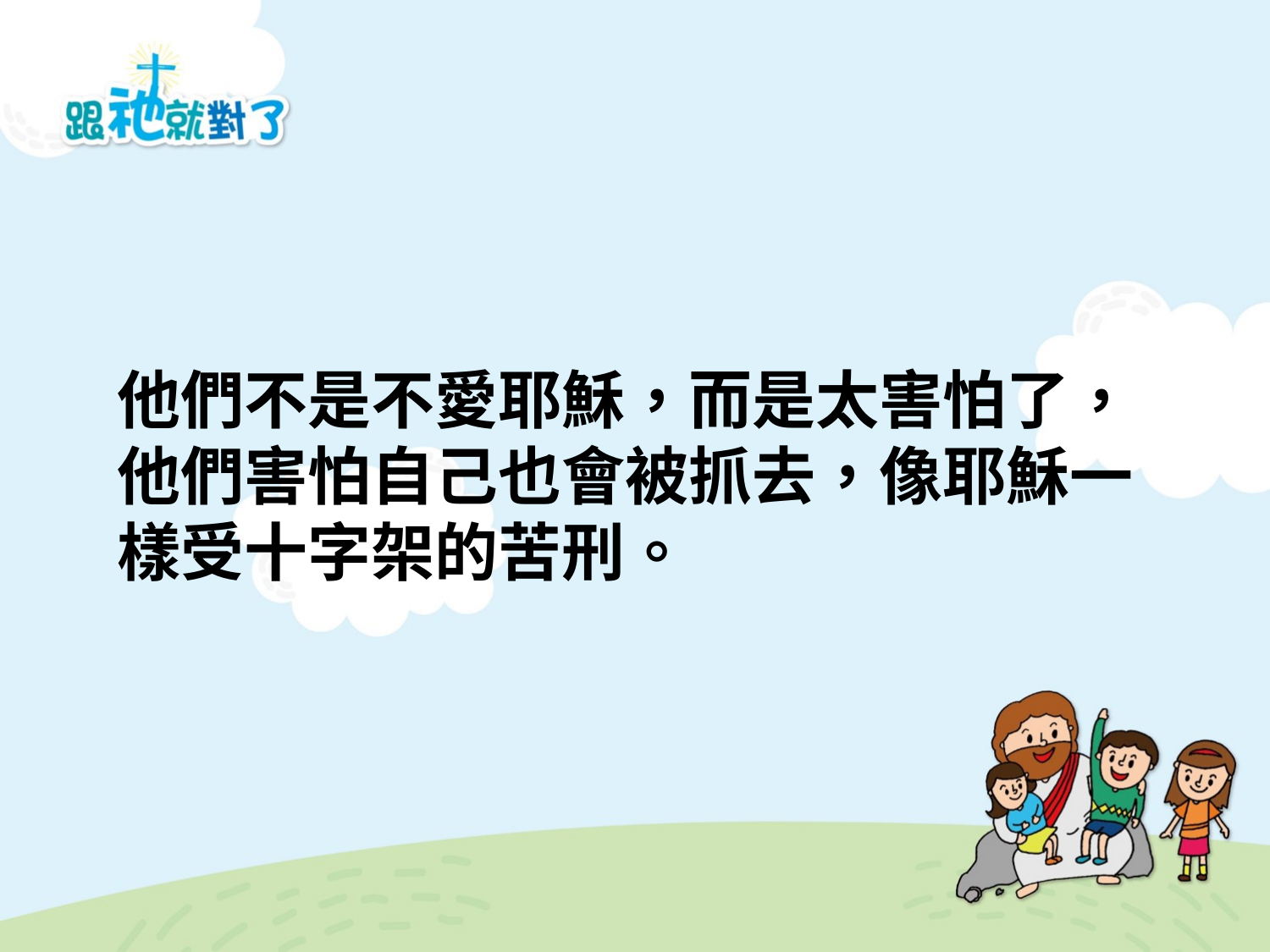

他們不是不愛耶穌，而是太害怕了，他們害怕自己也會被抓去，像耶穌一樣受十字架的苦刑。